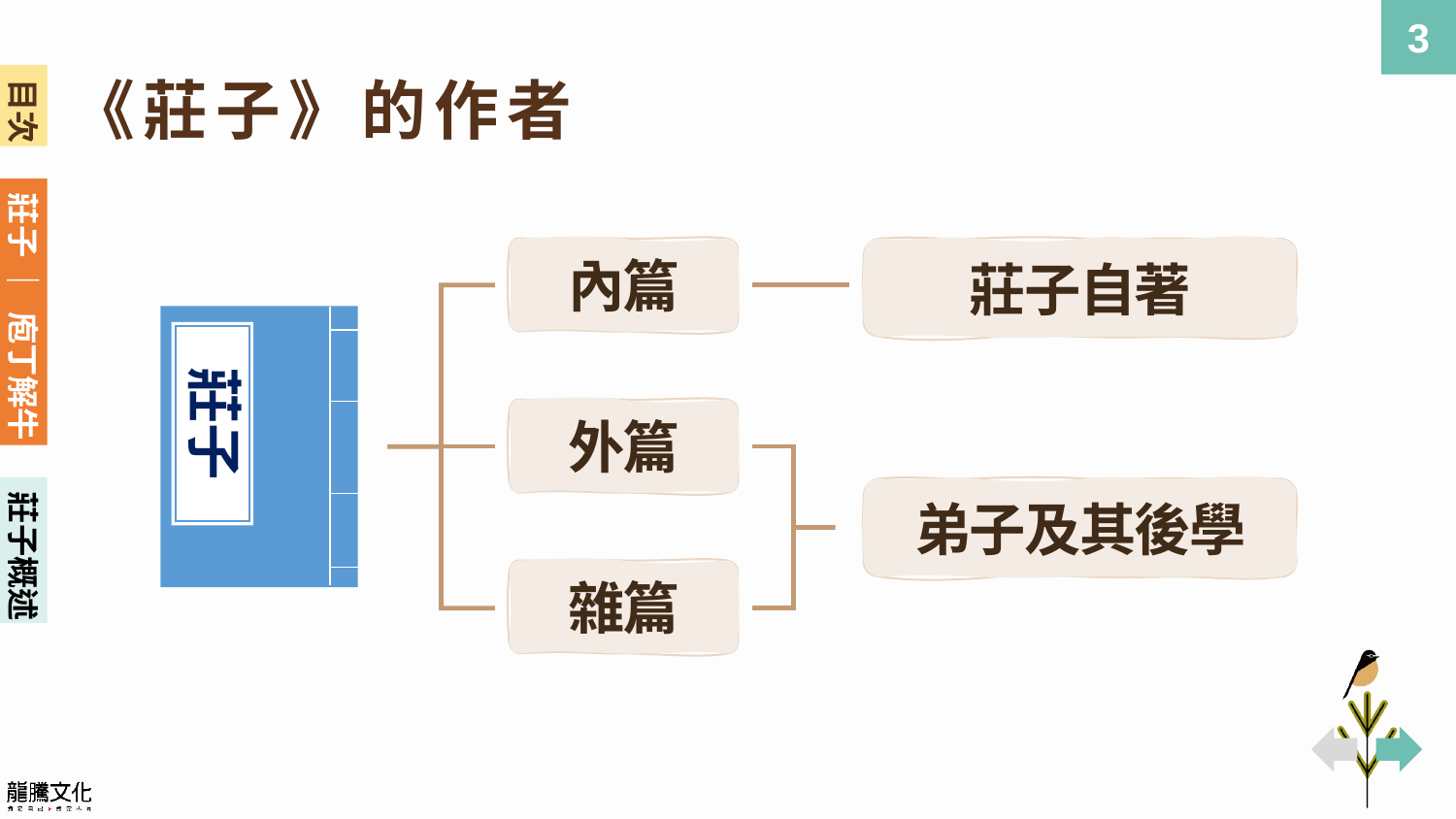

《莊子》的作者

內篇
莊子自著

莊子

外篇

弟子及其後學

雜篇
莊子概述